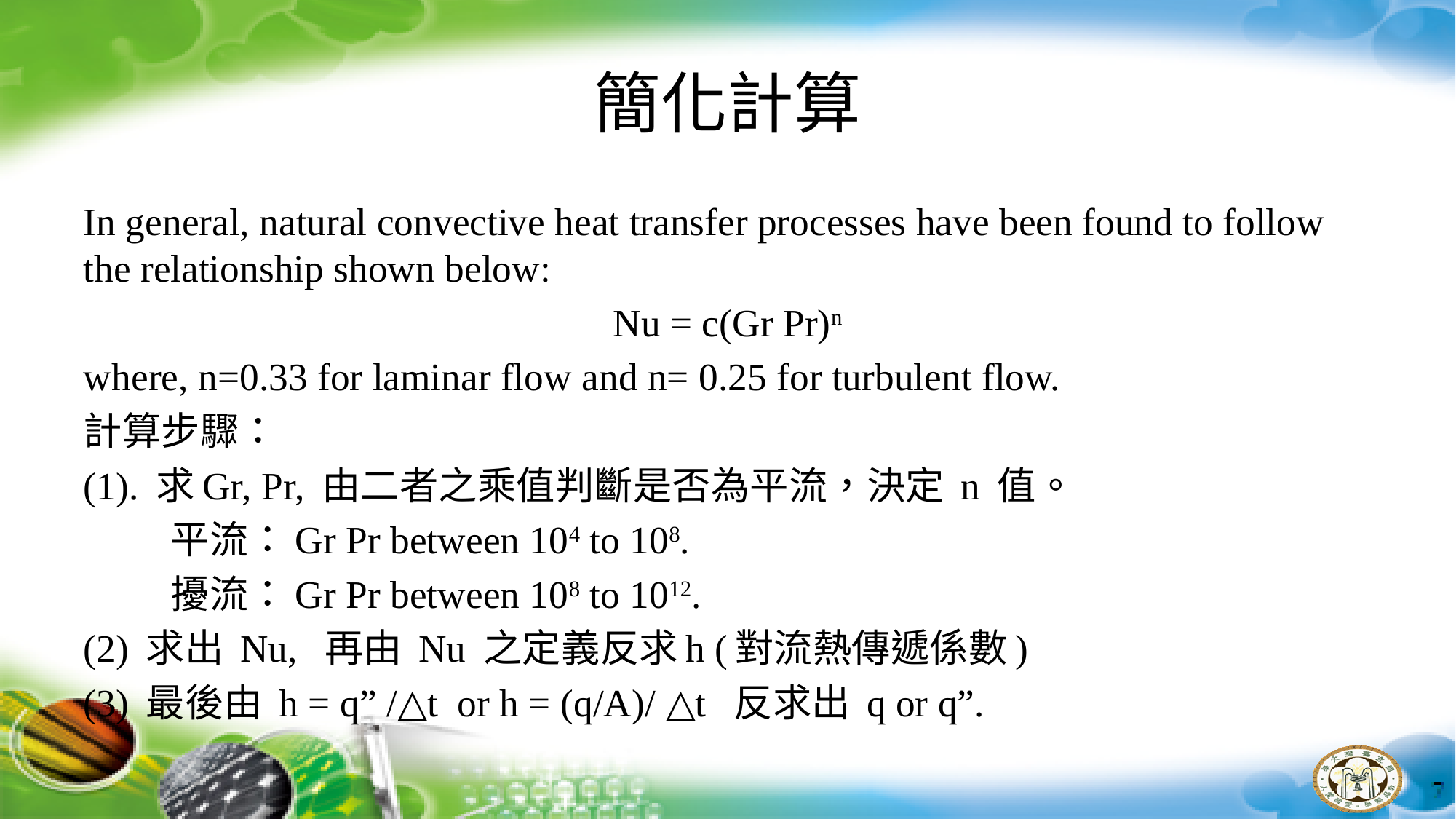

# 簡化計算
In general, natural convective heat transfer processes have been found to follow the relationship shown below:
Nu = c(Gr Pr)n
where, n=0.33 for laminar flow and n= 0.25 for turbulent flow.
計算步驟：
(1). 求Gr, Pr, 由二者之乘值判斷是否為平流，決定 n 值。
	平流：Gr Pr between 104 to 108.
	擾流：Gr Pr between 108 to 1012.
(2) 求出 Nu,  再由 Nu 之定義反求h (對流熱傳遞係數)
(3) 最後由 h = q” /△t  or h = (q/A)/ △t  反求出 q or q”.